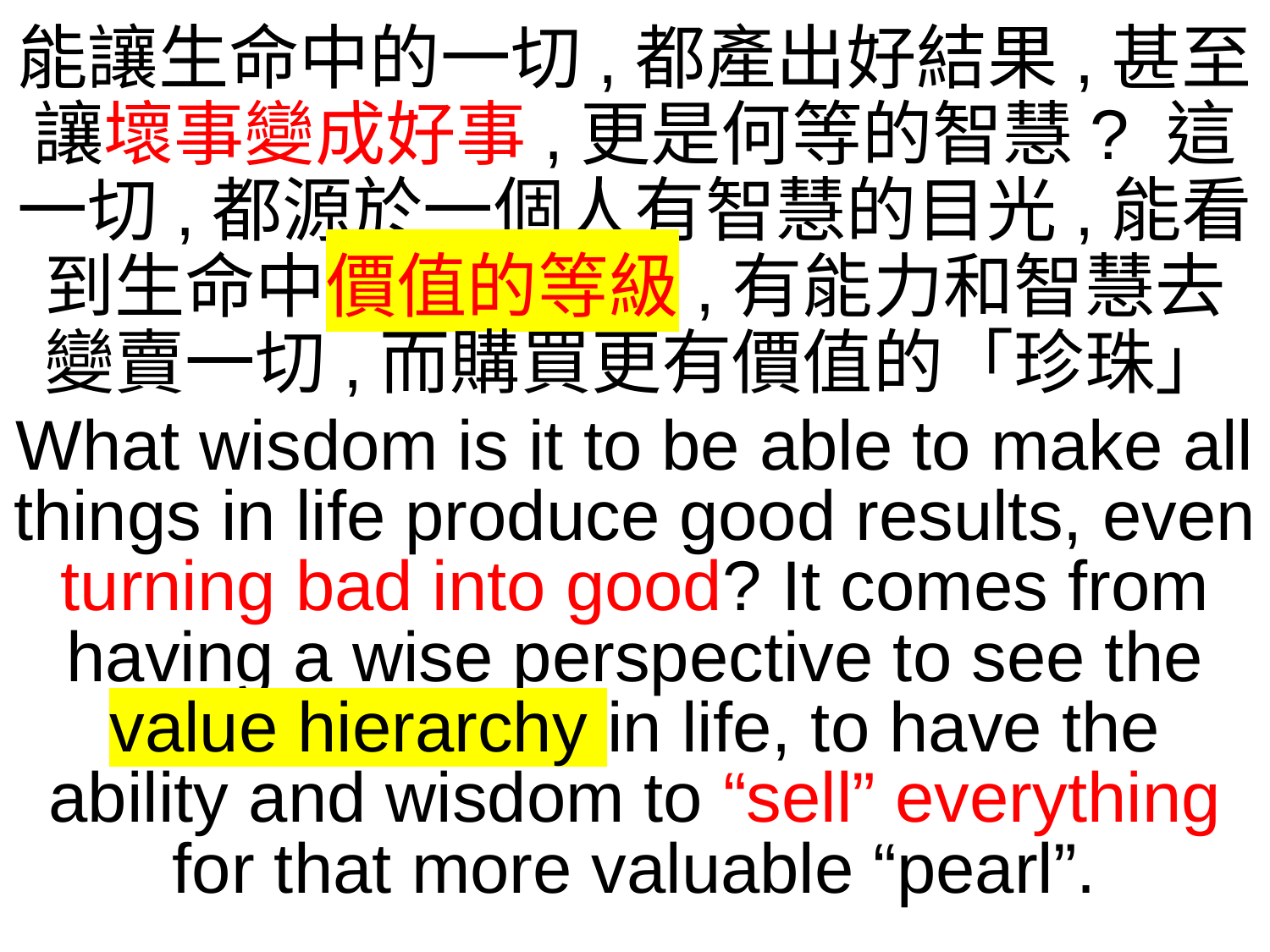

能讓生命中的一切,都產出好結果,甚至讓壞事變成好事,更是何等的智慧? 這一切,都源於一個人有智慧的目光,能看到生命中價值的等級,有能力和智慧去變賣一切,而購買更有價值的「珍珠」
What wisdom is it to be able to make all things in life produce good results, even turning bad into good? It comes from having a wise perspective to see the value hierarchy in life, to have the ability and wisdom to “sell” everything for that more valuable “pearl”.